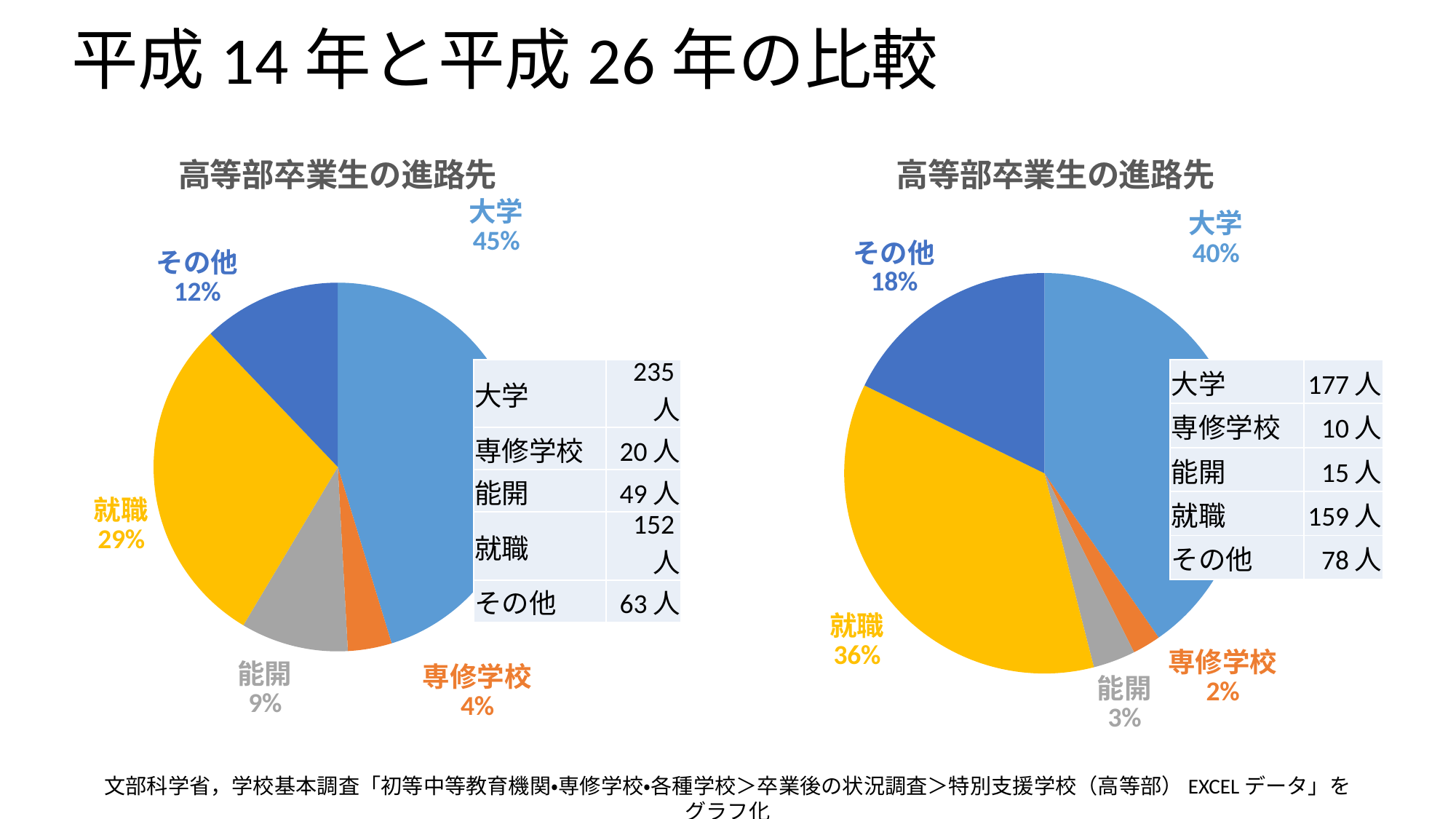

# 平成14年と平成26年の比較

### Chart:

| Category | 高等部卒業生の進路先 |
|---|---|
| 大学 | 235.0 |
| 専修学校 | 20.0 |
| 能開 | 49.0 |
| 就職 | 152.0 |
| その他 | 63.0 |

### Chart: 高等部卒業生の進路先

| Category | 高等部卒業生の進路先 |
|---|---|
| 大学 | 177.0 |
| 専修学校 | 10.0 |
| 能開 | 15.0 |
| 就職 | 159.0 |
| その他 | 78.0 |
| 大学 | 235人 |
| --- | --- |
| 専修学校 | 20人 |
| 能開 | 49人 |
| 就職 | 152人 |
| その他 | 63人 |
| 大学 | 177人 |
| --- | --- |
| 専修学校 | 10人 |
| 能開 | 15人 |
| 就職 | 159人 |
| その他 | 78人 |
文部科学省，学校基本調査「初等中等教育機関・専修学校・各種学校＞卒業後の状況調査＞特別支援学校（高等部）EXCELデータ」をグラフ化